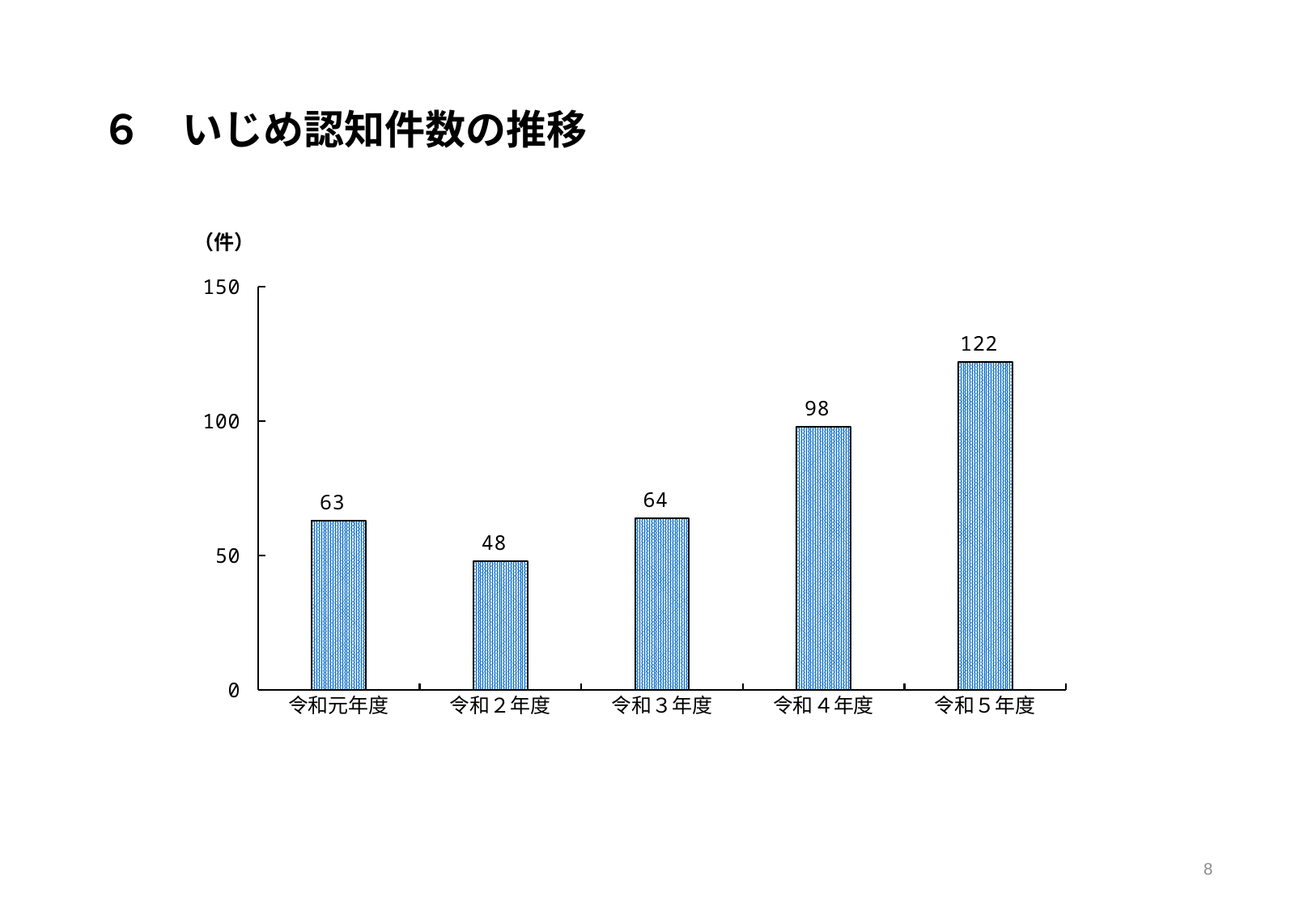

６　いじめ認知件数の推移

### Chart

| Category | 件数 |
|---|---|
| 令和元年度 | 63.0 |
| 令和２年度 | 48.0 |
| 令和３年度 | 64.0 |
| 令和４年度 | 98.0 |
| 令和５年度 | 122.0 |
8